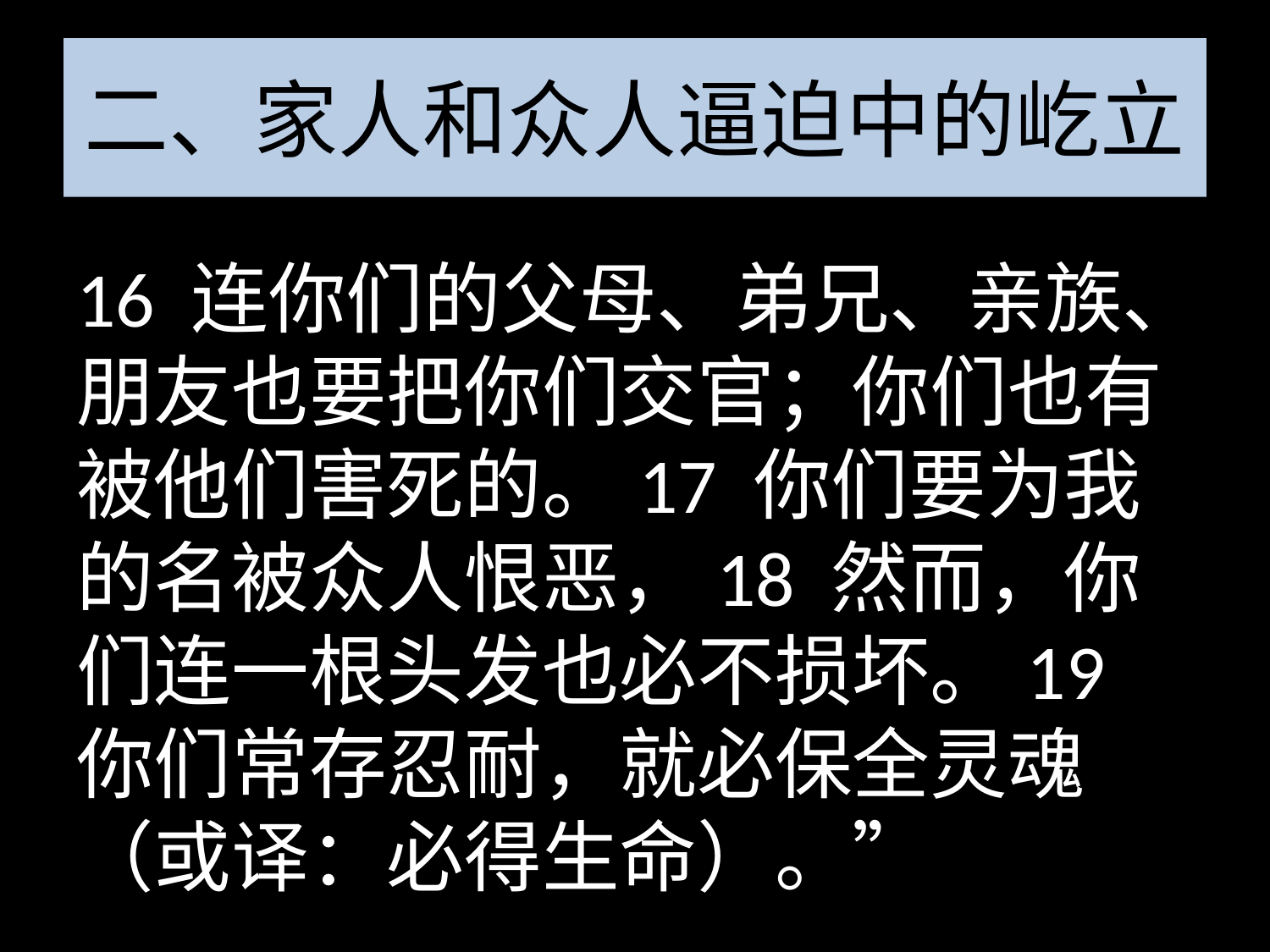

# 二、家人和众人逼迫中的屹立
16 连你们的父母、弟兄、亲族、朋友也要把你们交官；你们也有被他们害死的。17 你们要为我的名被众人恨恶，18 然而，你们连一根头发也必不损坏。19 你们常存忍耐，就必保全灵魂（或译：必得生命）。”